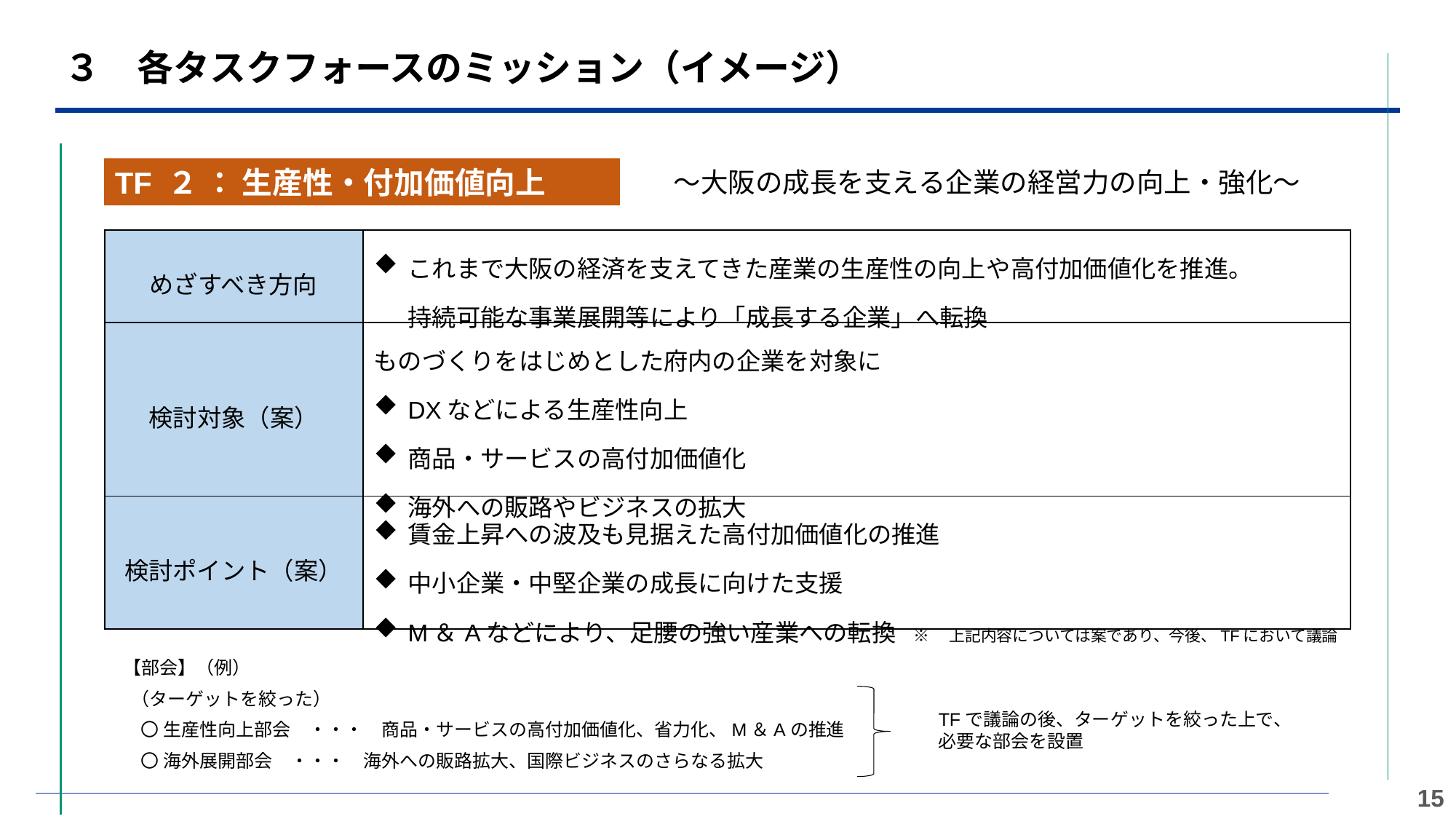

３　各タスクフォースのミッション（イメージ）
TF ２ ： 生産性・付加価値向上
～大阪の成長を支える企業の経営力の向上・強化～
| めざすべき方向 | これまで大阪の経済を支えてきた産業の生産性の向上や高付加価値化を推進。 持続可能な事業展開等により「成長する企業」へ転換 |
| --- | --- |
| 検討対象（案） | ものづくりをはじめとした府内の企業を対象に DXなどによる生産性向上 商品・サービスの高付加価値化 海外への販路やビジネスの拡大 |
| 検討ポイント（案） | 賃金上昇への波及も見据えた高付加価値化の推進 中小企業・中堅企業の成長に向けた支援 M＆Aなどにより、足腰の強い産業への転換 |
※　上記内容については案であり、今後、TFにおいて議論
【部会】（例）
 （ターゲットを絞った）
　〇 生産性向上部会　・・・　商品・サービスの高付加価値化、省力化、M＆Aの推進
　〇 海外展開部会　・・・　海外への販路拡大、国際ビジネスのさらなる拡大

TFで議論の後、ターゲットを絞った上で、必要な部会を設置
15